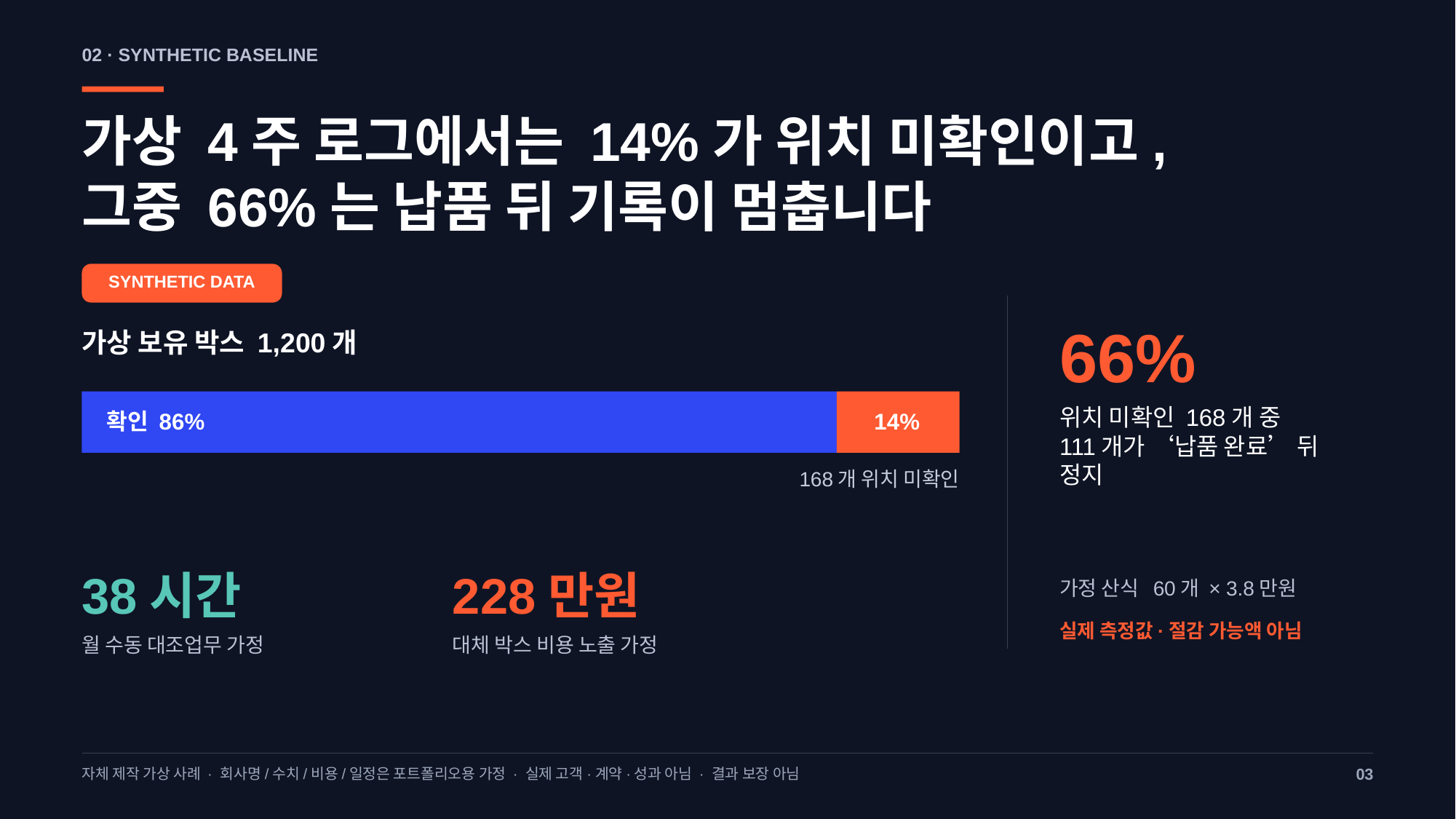

02 · SYNTHETIC BASELINE

가상 4주 로그에서는 14%가 위치 미확인이고,
그중 66%는 납품 뒤 기록이 멈춥니다

SYNTHETIC DATA
66%
가상 보유 박스 1,200개

위치 미확인 168개 중
111개가 ‘납품 완료’ 뒤 정지
확인 86%
14%
168개 위치 미확인
38시간
228만원
가정 산식  60개 × 3.8만원
실제 측정값·절감 가능액 아님
월 수동 대조업무 가정
대체 박스 비용 노출 가정
자체 제작 가상 사례 · 회사명/수치/비용/일정은 포트폴리오용 가정 · 실제 고객·계약·성과 아님 · 결과 보장 아님
03